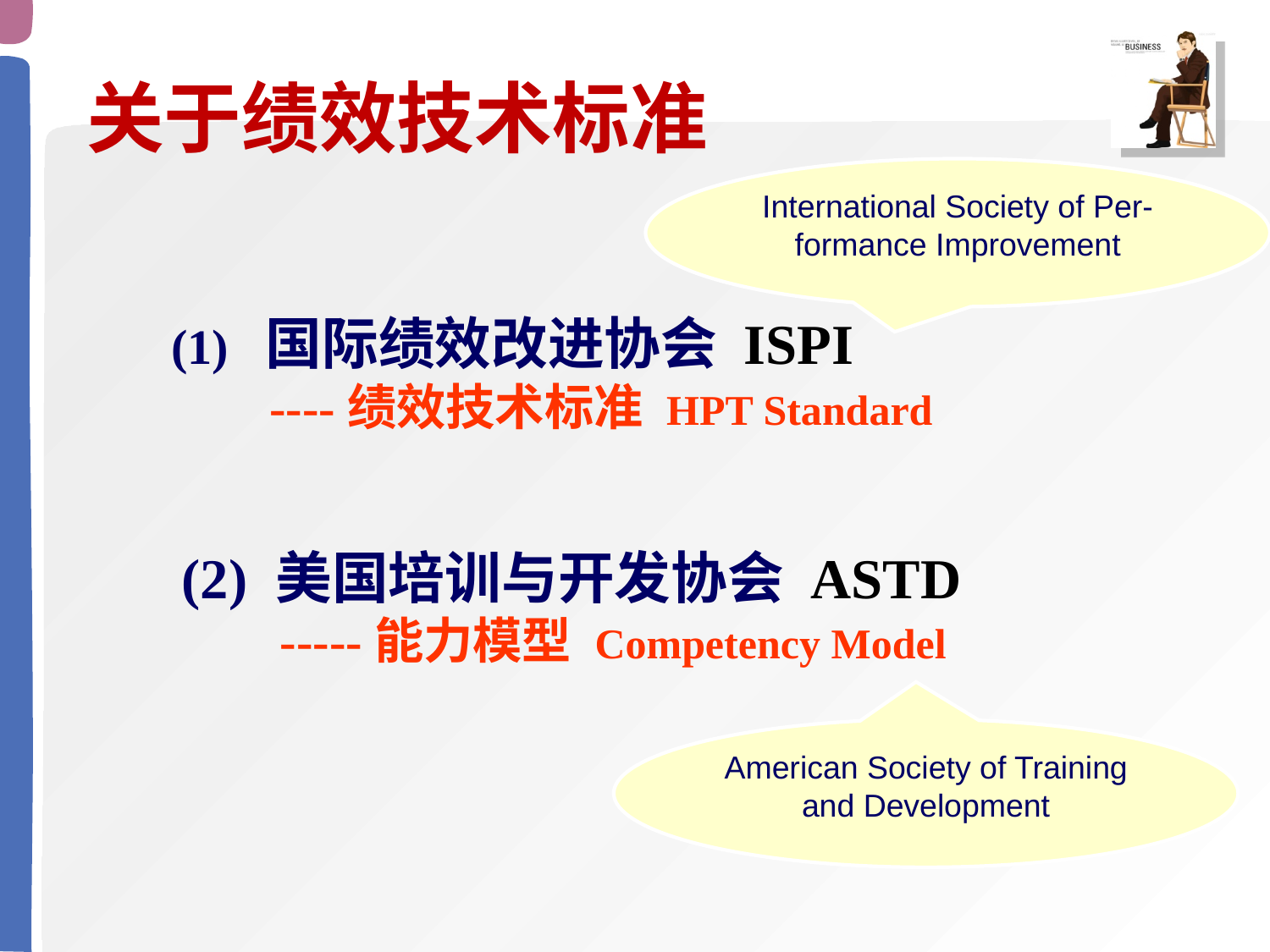

关于绩效技术标准
International Society of Per-
formance Improvement

(1)  国际绩效改进协会 ISPI
        ----绩效技术标准 HPT Standard
(2) 美国培训与开发协会 ASTD
        -----能力模型 Competency Model
American Society of Training and Development